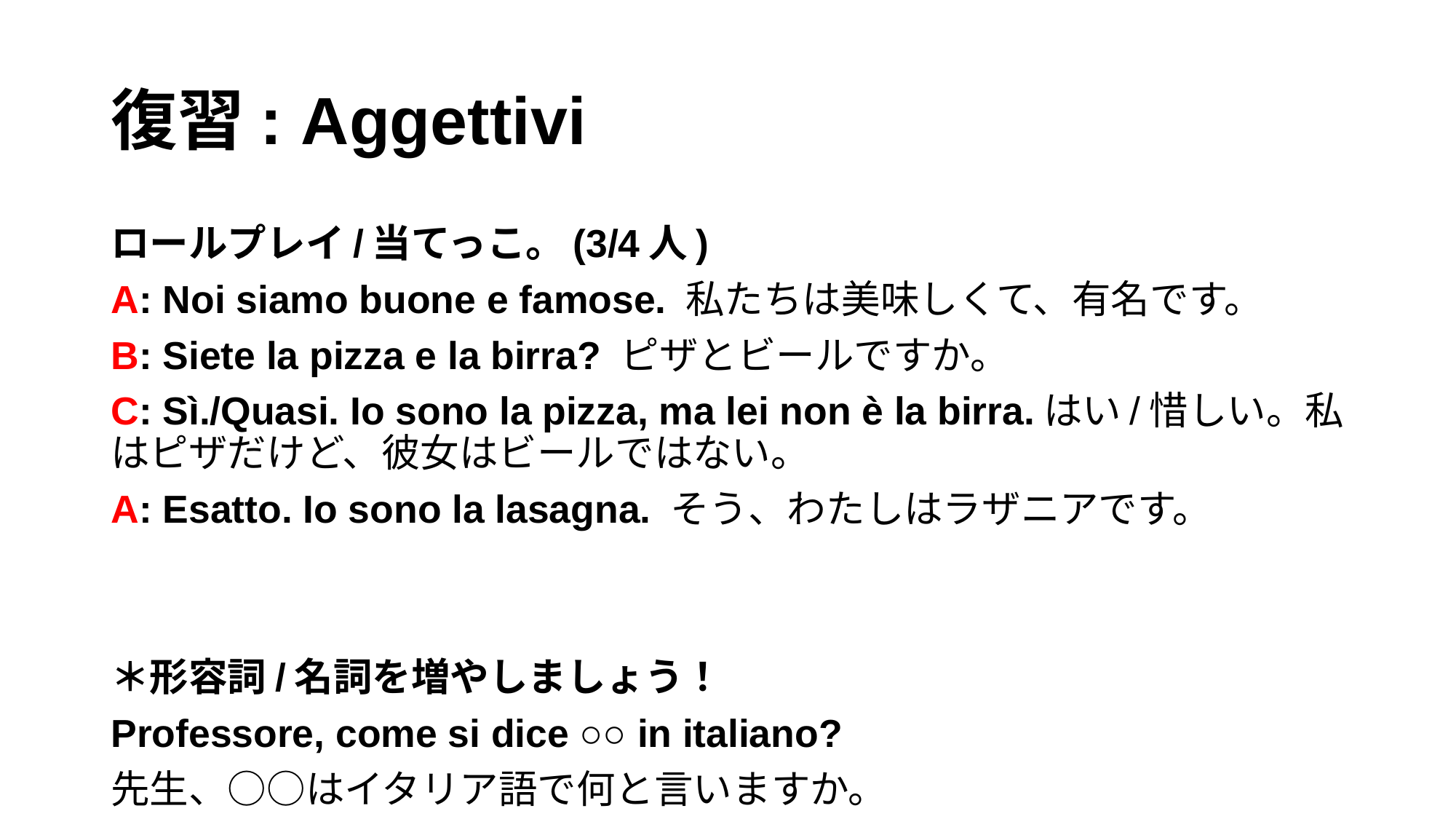

# 復習: Aggettivi
ロールプレイ/当てっこ。(3/4人)
A: Noi siamo buone e famose. 私たちは美味しくて、有名です。
B: Siete la pizza e la birra? ピザとビールですか。
C: Sì./Quasi. Io sono la pizza, ma lei non è la birra.はい/惜しい。私はピザだけど、彼女はビールではない。
A: Esatto. Io sono la lasagna. そう、わたしはラザニアです。

＊形容詞/名詞を増やしましょう！
Professore, come si dice ○○ in italiano?
先生、○○はイタリア語で何と言いますか。